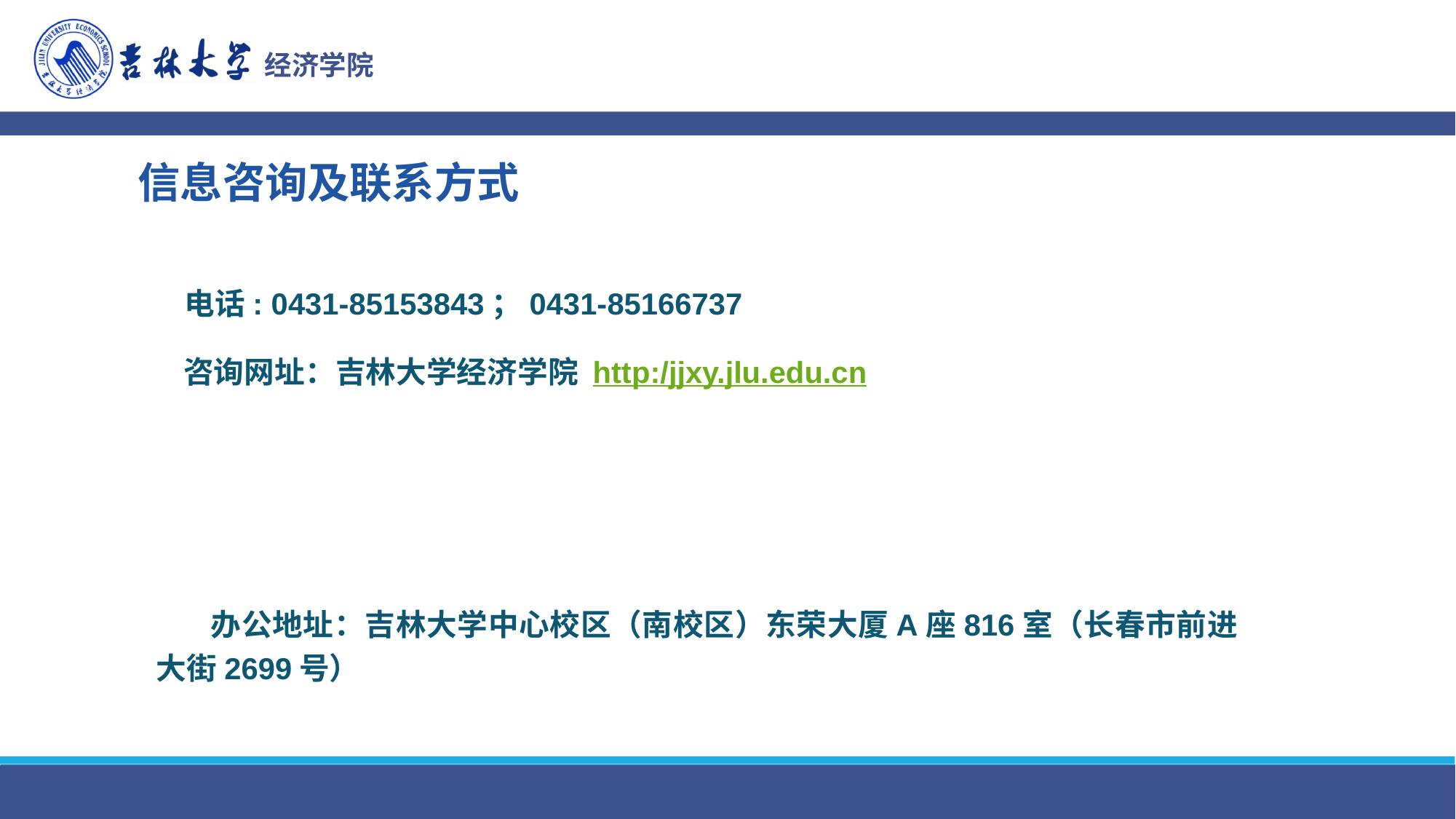

信息咨询及联系方式
电话: 0431-85153843；0431-85166737
咨询网址：吉林大学经济学院 http:/jjxy.jlu.edu.cn
办公地址：吉林大学中心校区（南校区）东荣大厦A座816室（长春市前进大街2699号）